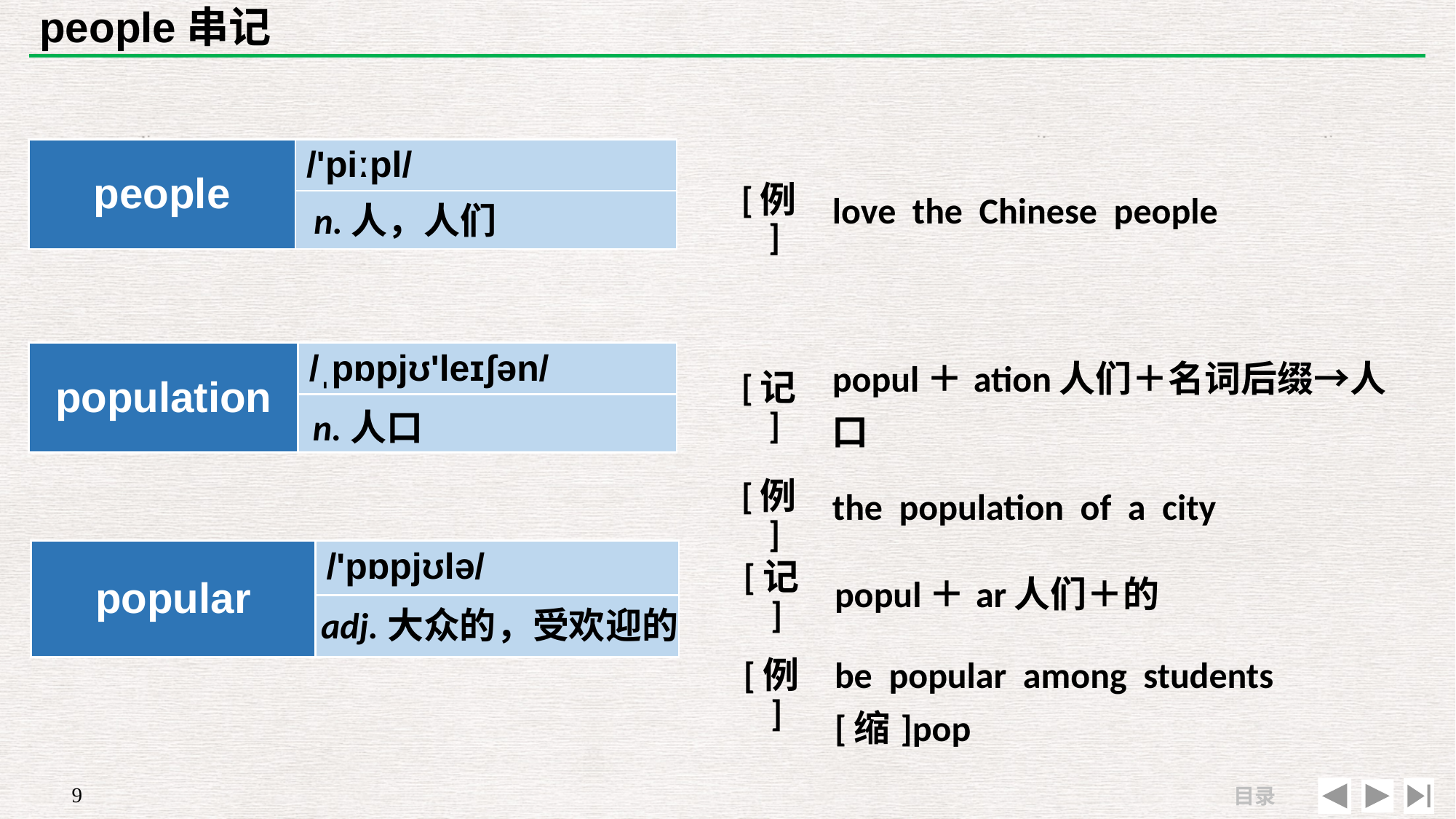

# people串记

|  |  |
| --- | --- |
| [例] | love the Chinese people |
| people | /'piːpl/ |
| --- | --- |
|  |  |
n.人，人们
| population | /ˌpɒpjʊ'leɪʃən/ |
| --- | --- |
|  |  |
| [记] | popul＋ation人们＋名词后缀→人口 |
| --- | --- |
| [例] | the population of a city |
n.人口
| popular | /'pɒpjʊlə/ |
| --- | --- |
|  |  |
| [记] | popul＋ar人们＋的 |
| --- | --- |
| [例] | be popular among students　[缩]pop |
adj.大众的，受欢迎的